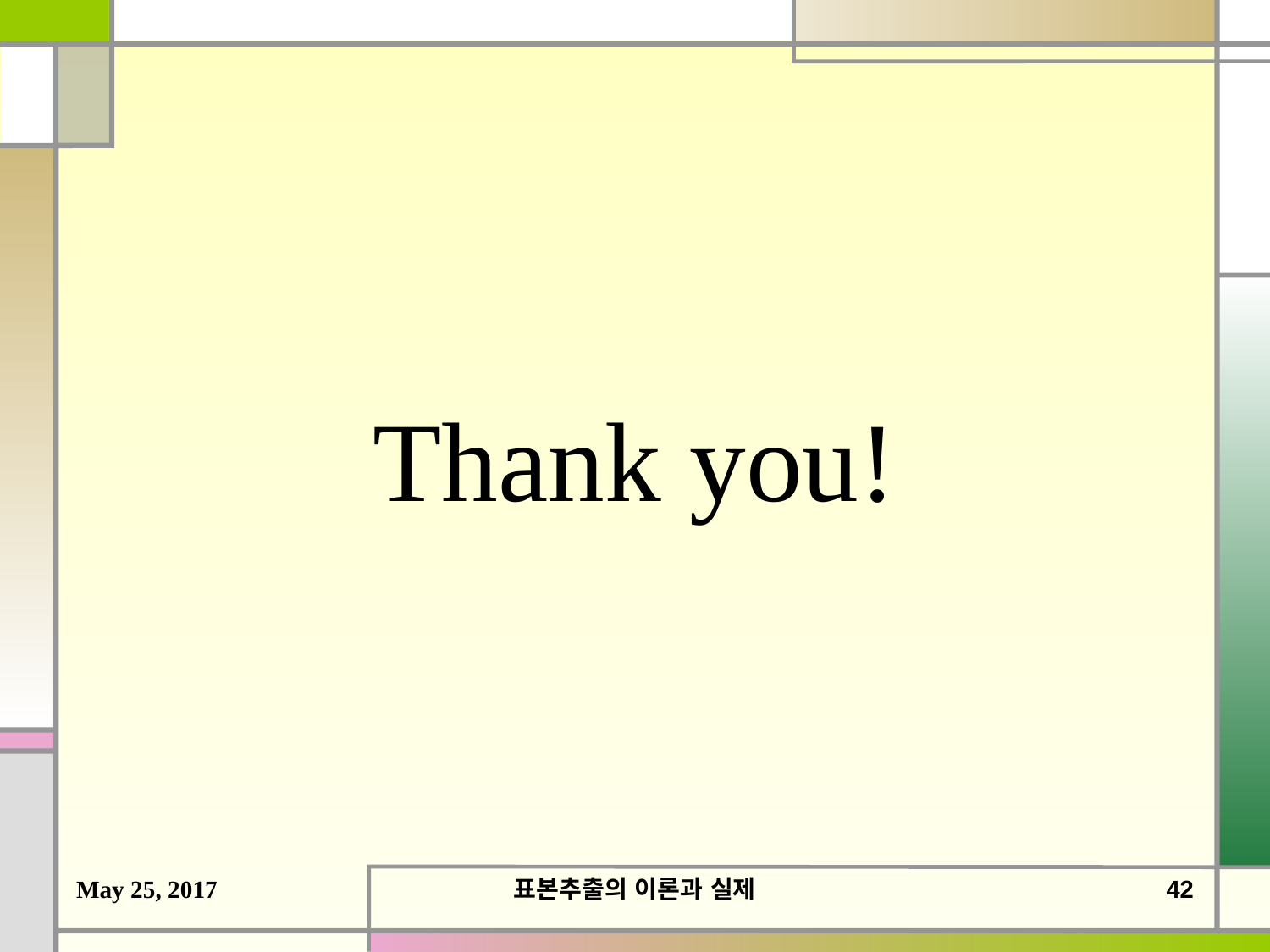

Thank you!
May 25, 2017
표본추출의 이론과 실제

42